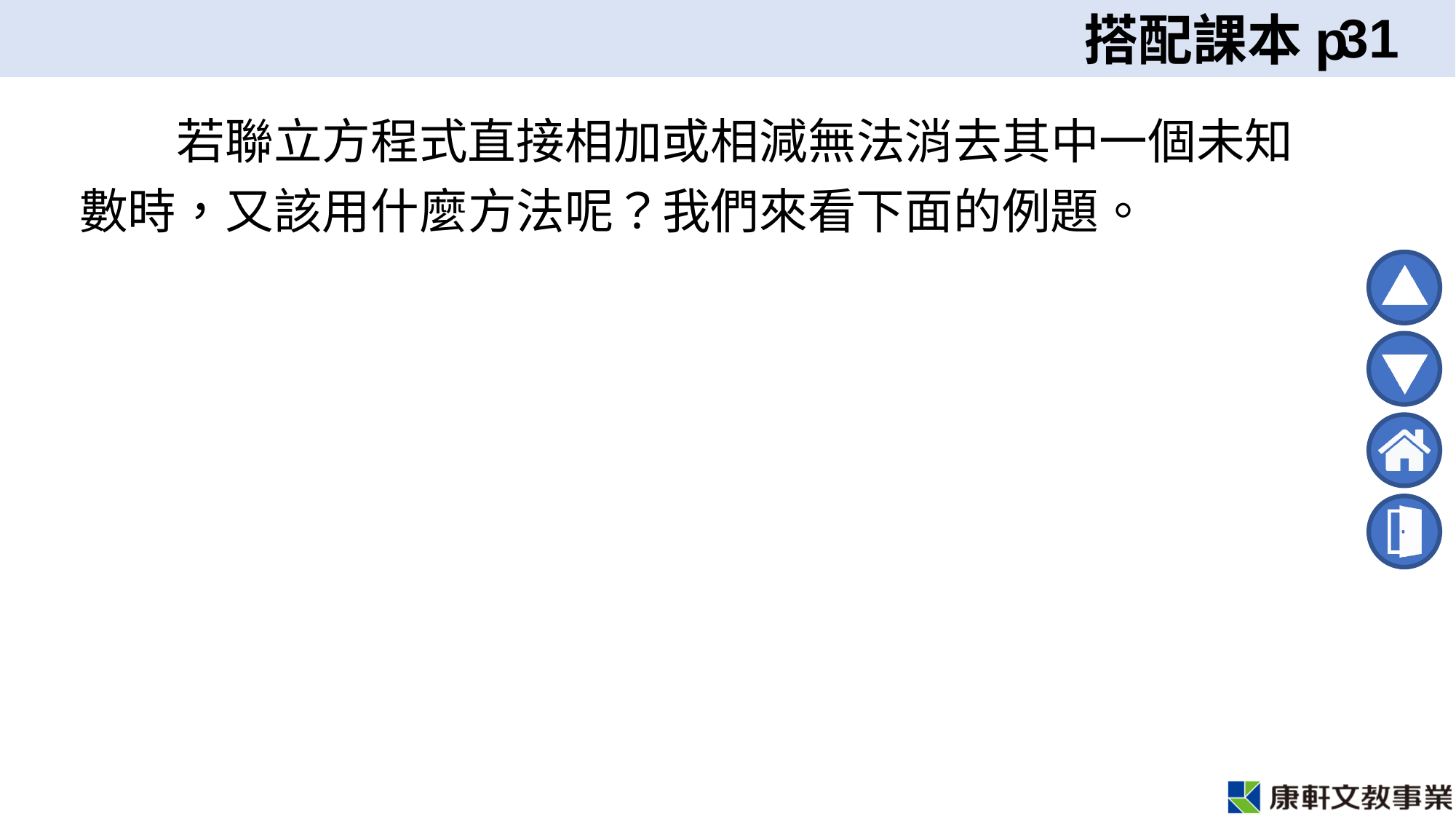

31
　　若聯立方程式直接相加或相減無法消去其中一個未知數時，又該用什麼方法呢？我們來看下面的例題。